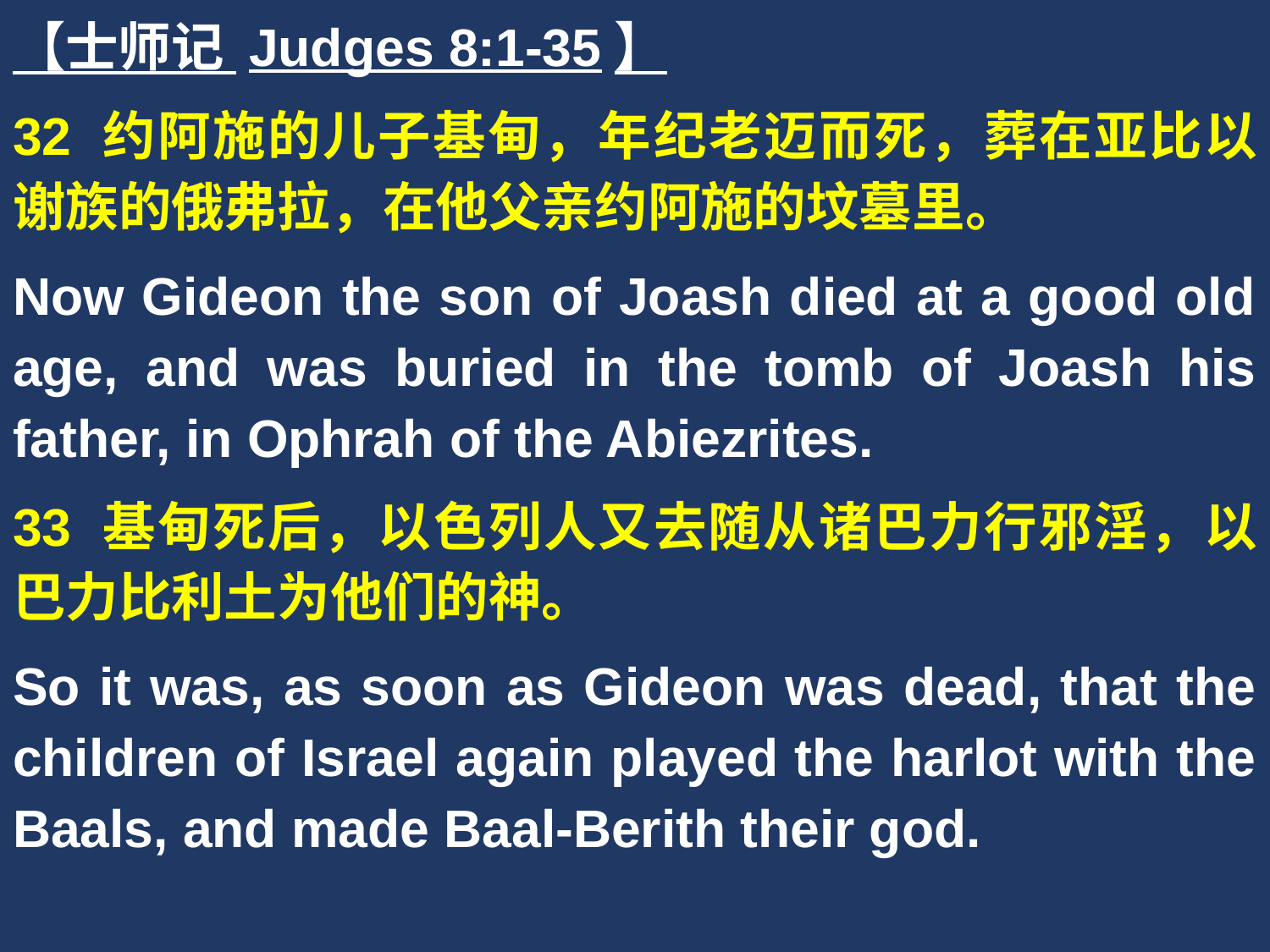

【士师记 Judges 8:1-35】
32 约阿施的儿子基甸，年纪老迈而死，葬在亚比以谢族的俄弗拉，在他父亲约阿施的坟墓里。
Now Gideon the son of Joash died at a good old age, and was buried in the tomb of Joash his father, in Ophrah of the Abiezrites.
33 基甸死后，以色列人又去随从诸巴力行邪淫，以巴力比利土为他们的神。
So it was, as soon as Gideon was dead, that the children of Israel again played the harlot with the Baals, and made Baal-Berith their god.